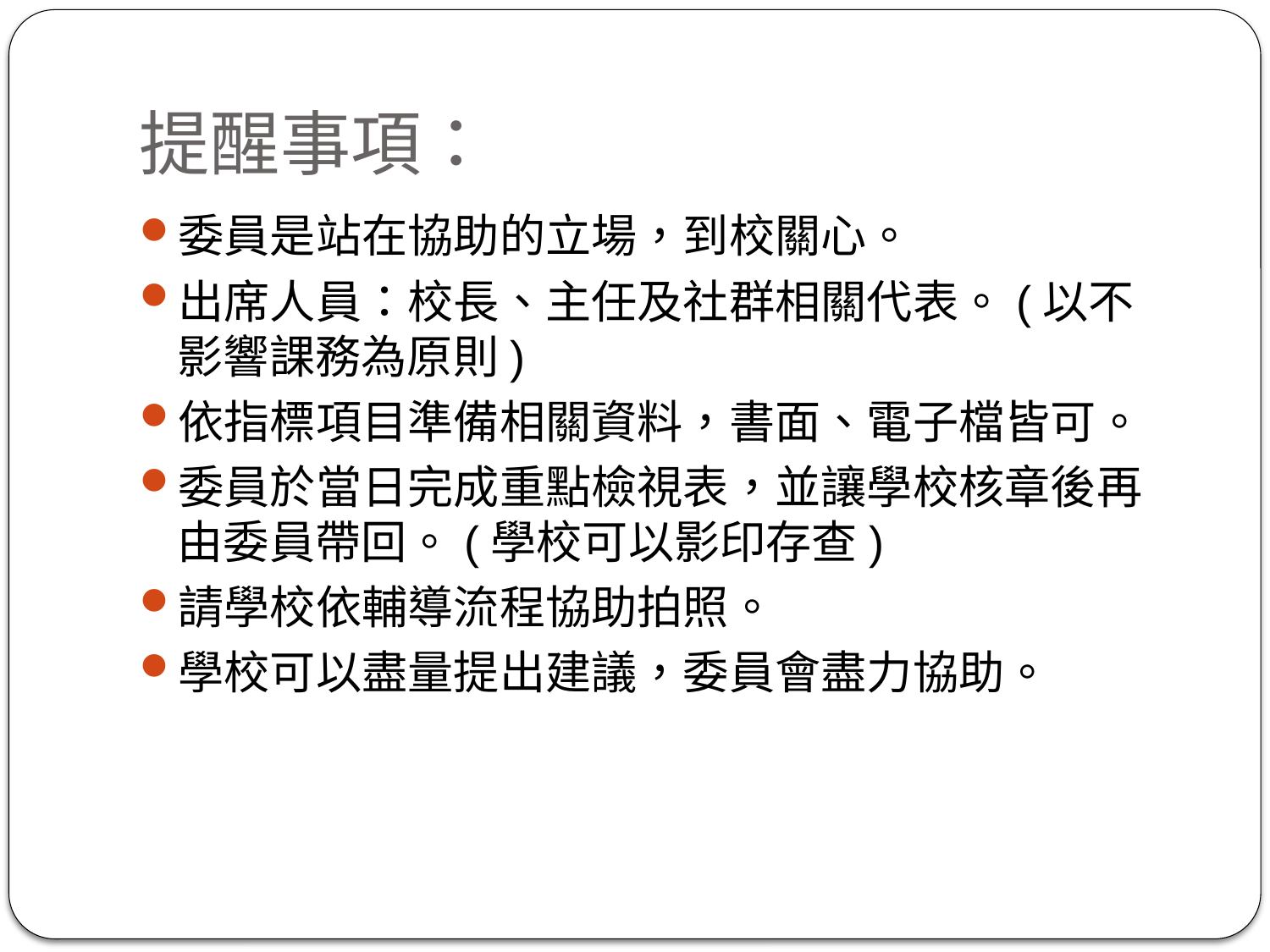

# 提醒事項：
委員是站在協助的立場，到校關心。
出席人員：校長、主任及社群相關代表。(以不影響課務為原則)
依指標項目準備相關資料，書面、電子檔皆可。
委員於當日完成重點檢視表，並讓學校核章後再由委員帶回。(學校可以影印存查)
請學校依輔導流程協助拍照。
學校可以盡量提出建議，委員會盡力協助。